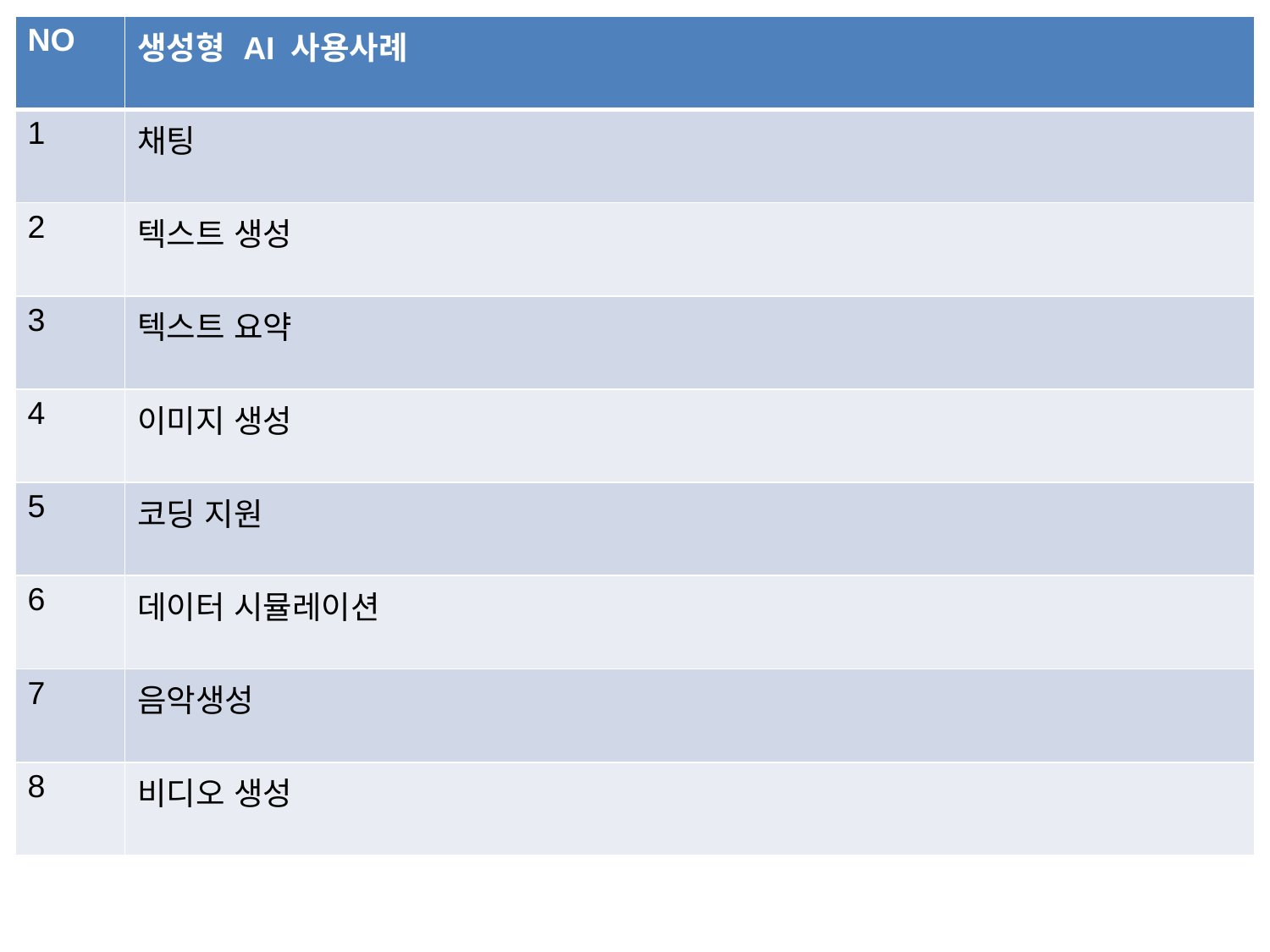

| NO | 생성형 AI 사용사례 |
| --- | --- |
| 1 | 채팅 |
| 2 | 텍스트 생성 |
| 3 | 텍스트 요약 |
| 4 | 이미지 생성 |
| 5 | 코딩 지원 |
| 6 | 데이터 시뮬레이션 |
| 7 | 음악생성 |
| 8 | 비디오 생성 |